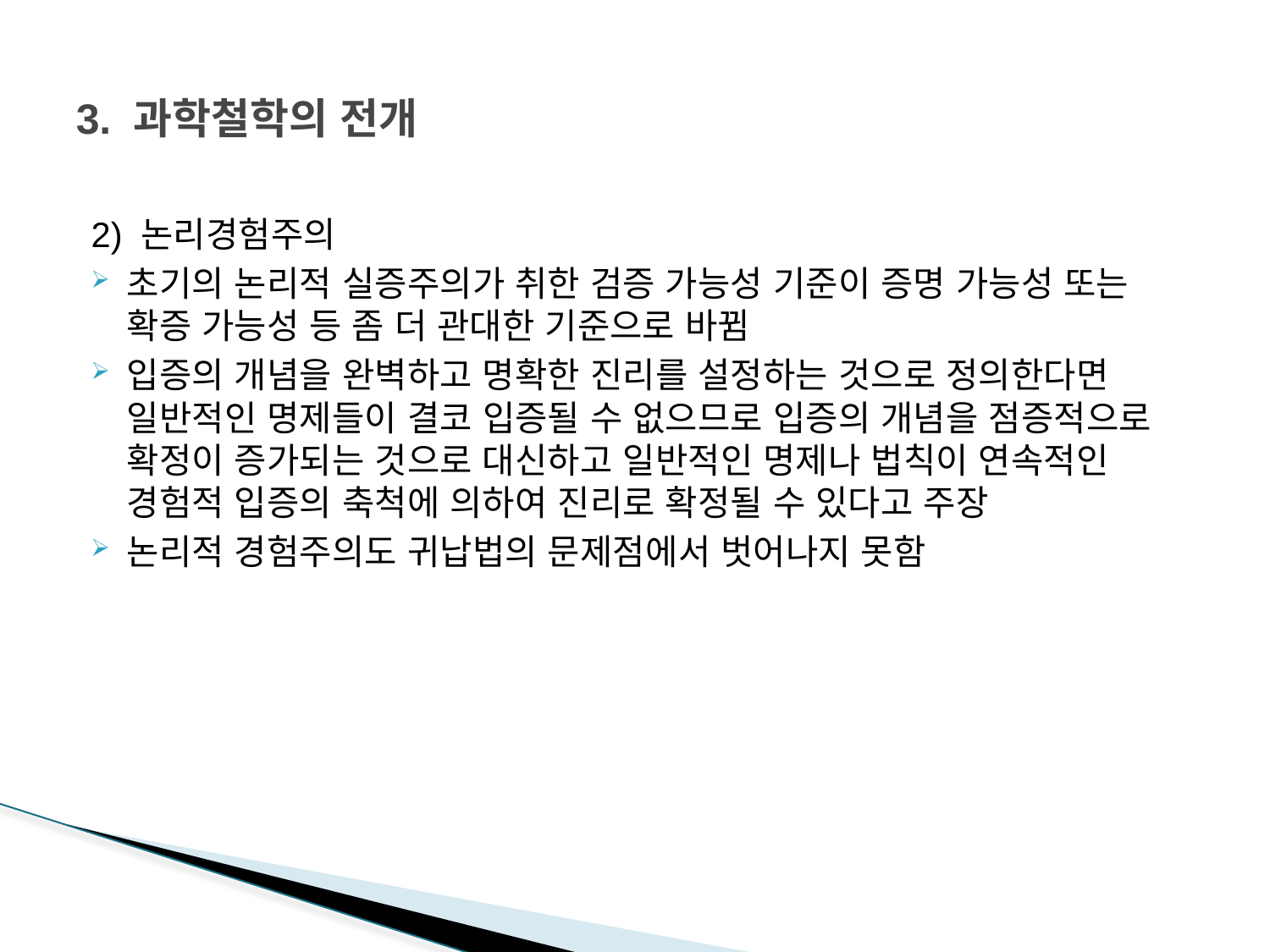

# 3. 과학철학의 전개
2) 논리경험주의
초기의 논리적 실증주의가 취한 검증 가능성 기준이 증명 가능성 또는 확증 가능성 등 좀 더 관대한 기준으로 바뀜
입증의 개념을 완벽하고 명확한 진리를 설정하는 것으로 정의한다면 일반적인 명제들이 결코 입증될 수 없으므로 입증의 개념을 점증적으로 확정이 증가되는 것으로 대신하고 일반적인 명제나 법칙이 연속적인 경험적 입증의 축척에 의하여 진리로 확정될 수 있다고 주장
논리적 경험주의도 귀납법의 문제점에서 벗어나지 못함